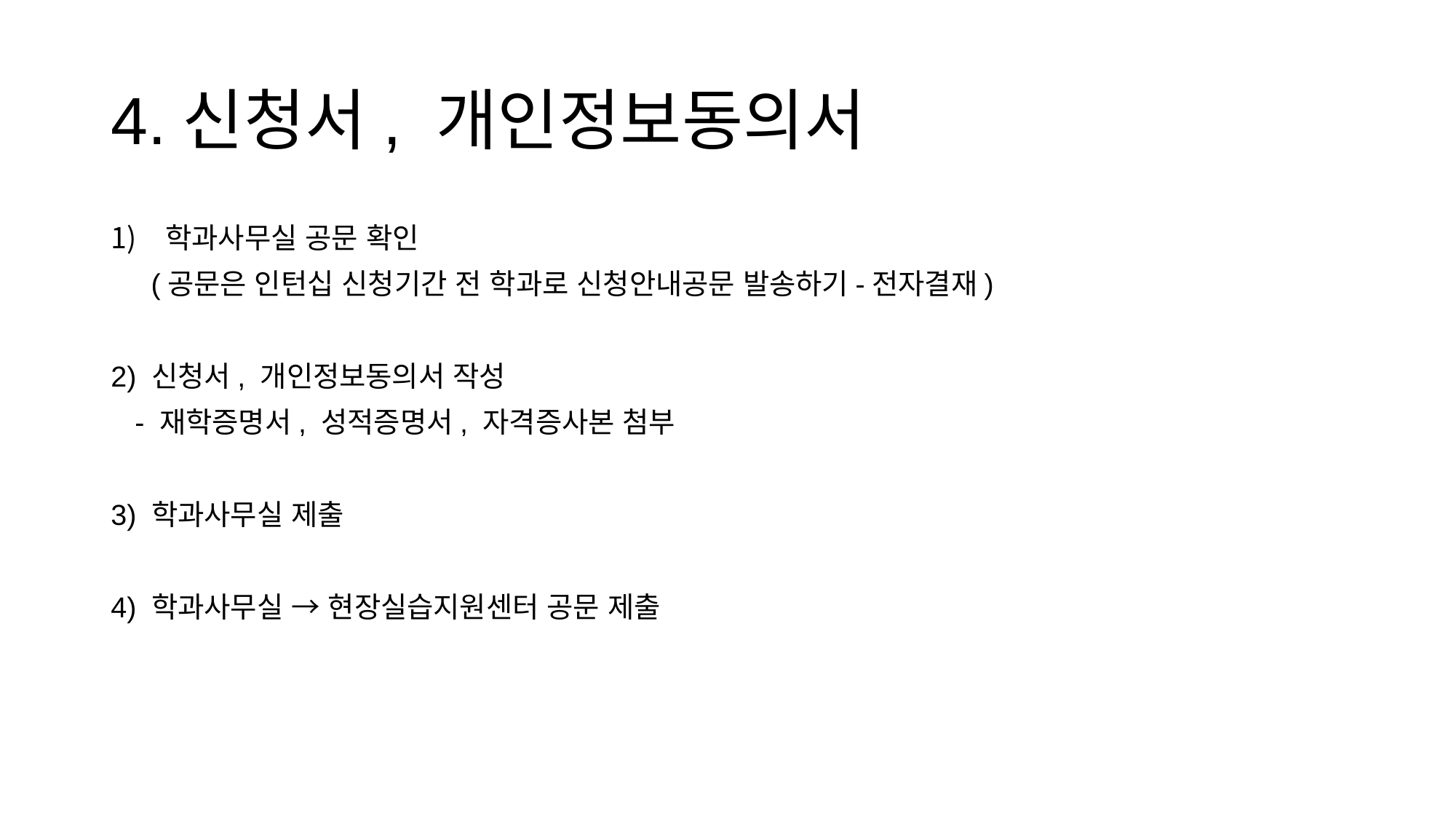

# 4.신청서, 개인정보동의서
학과사무실 공문 확인
     (공문은 인턴십 신청기간 전 학과로 신청안내공문 발송하기-전자결재)

2) 신청서, 개인정보동의서 작성
   - 재학증명서, 성적증명서, 자격증사본 첨부

3) 학과사무실 제출

4) 학과사무실 → 현장실습지원센터 공문 제출